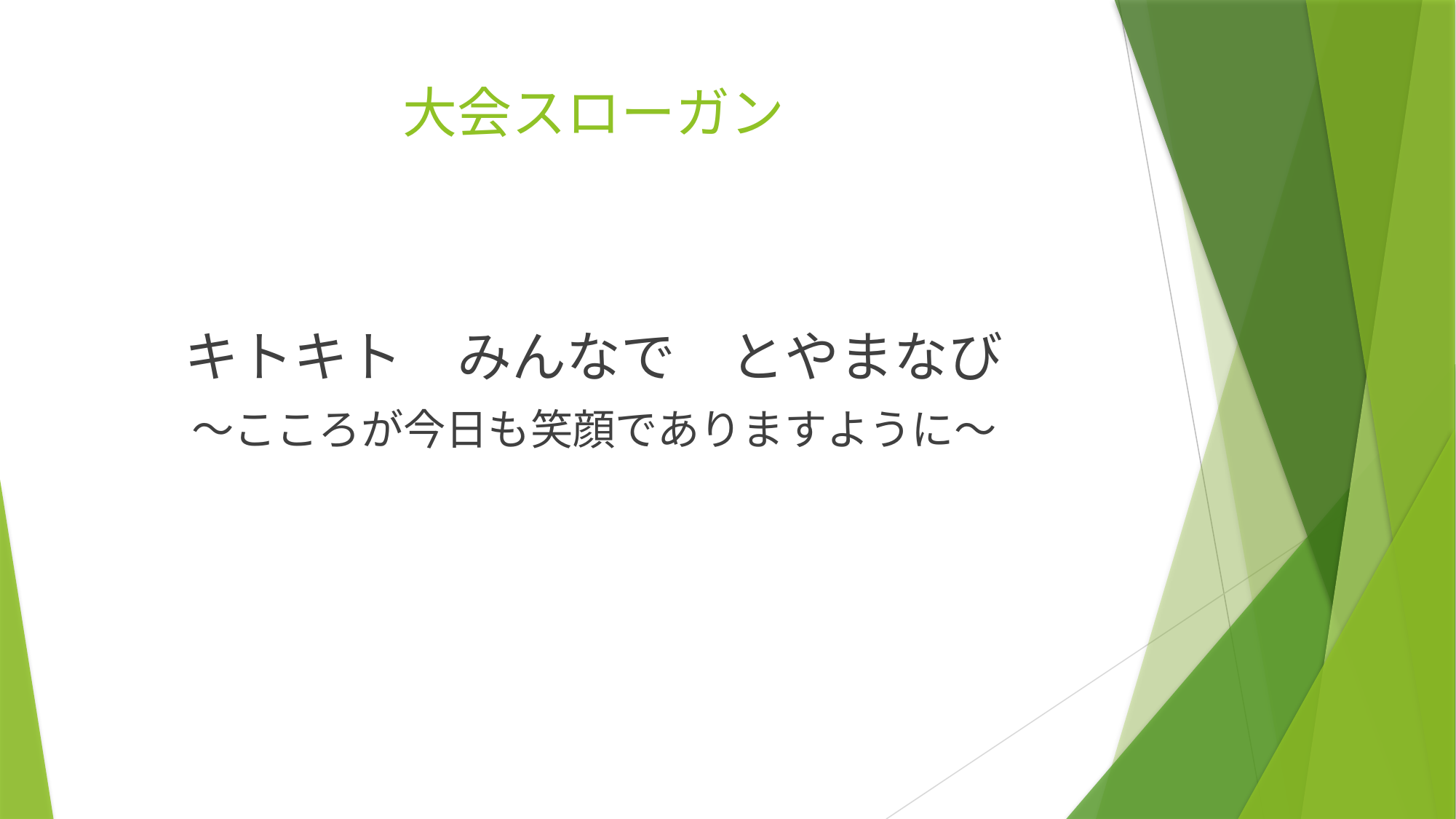

# 大会スローガン
キトキト　みんなで　とやまなび
〜こころが今日も笑顔でありますように〜